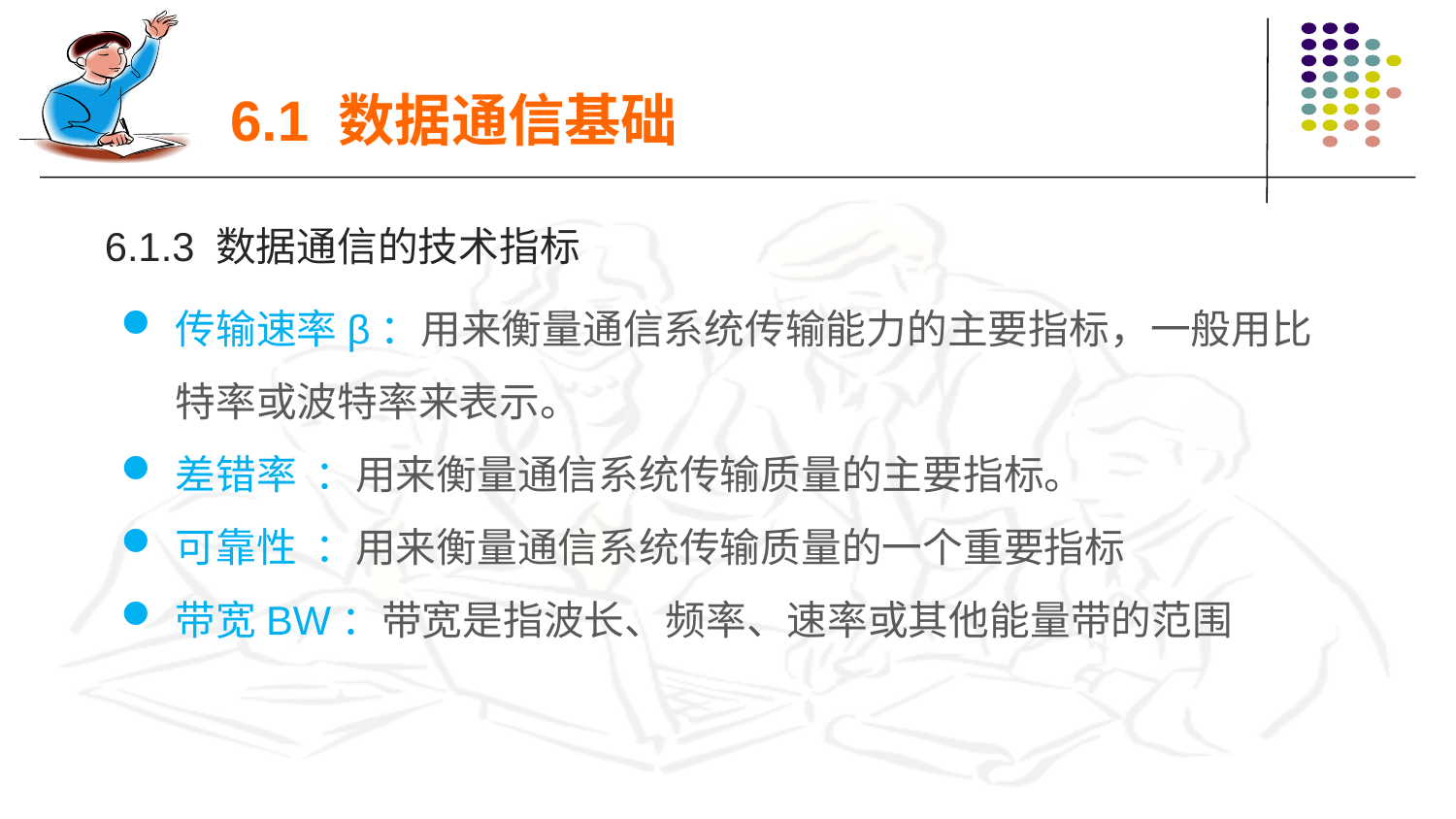

6.1 数据通信基础
6.1.3 数据通信的技术指标

传输速率β：用来衡量通信系统传输能力的主要指标，一般用比特率或波特率来表示。
差错率  ：用来衡量通信系统传输质量的主要指标。
可靠性  ：用来衡量通信系统传输质量的一个重要指标
带宽BW：带宽是指波长、频率、速率或其他能量带的范围